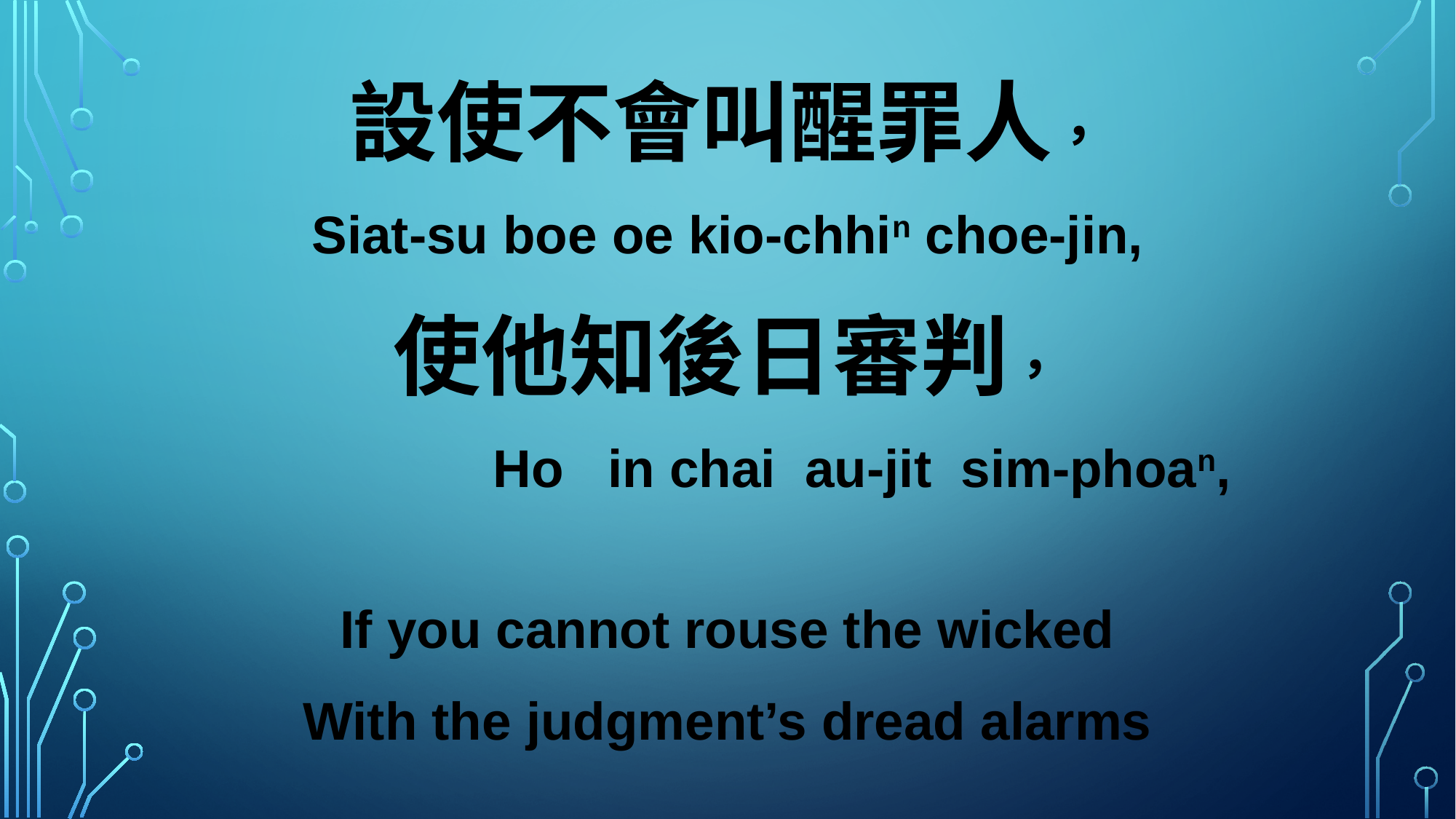

設使不會叫醒罪人，
Siat-su boe oe kio-chhin choe-jin,
使他知後日審判，
                        Ho   in chai  au-jit  sim-phoan,

If you cannot rouse the wicked
With the judgment’s dread alarms